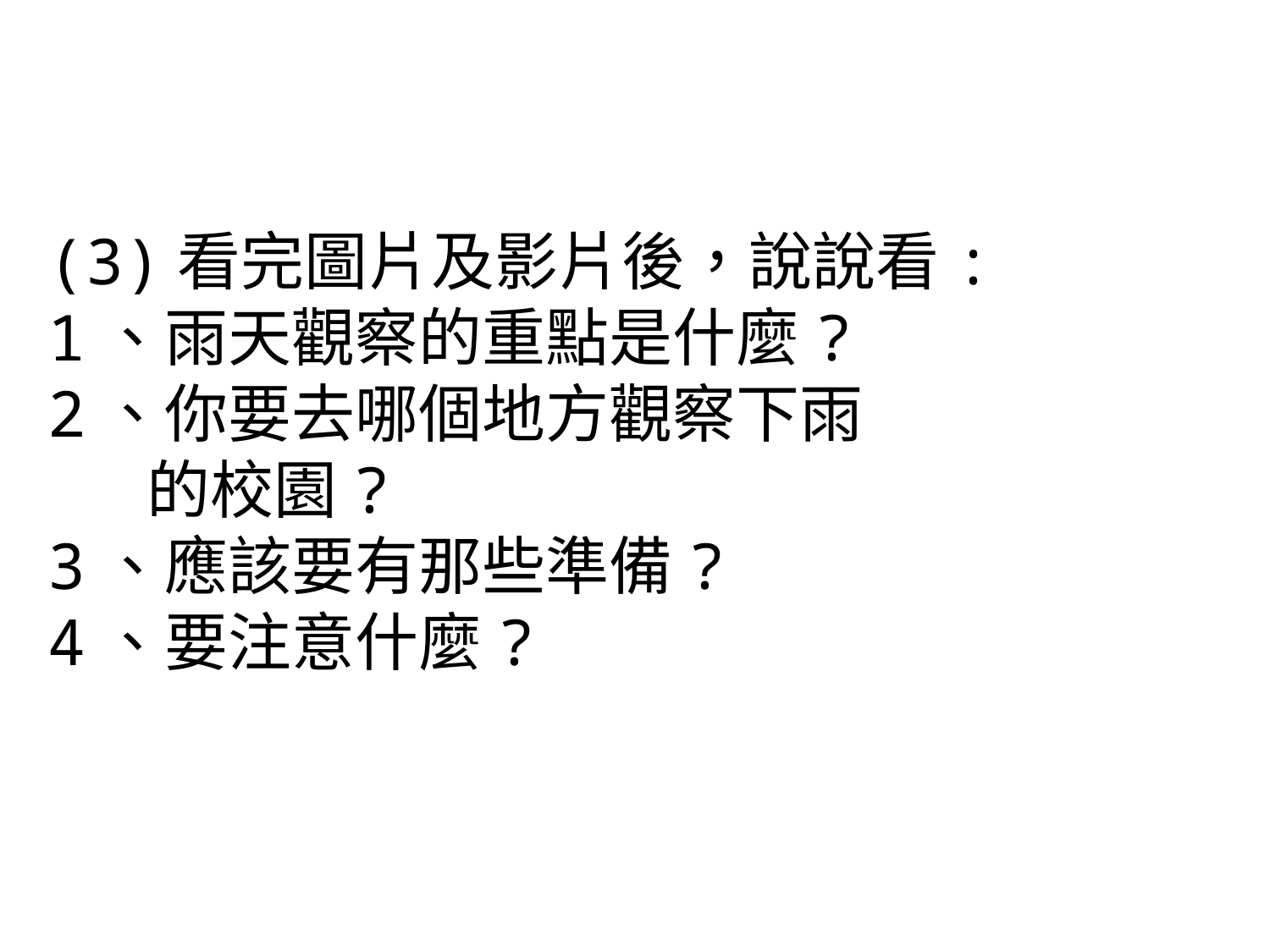

# (3)看完圖片及影片後，說說看: 1、雨天觀察的重點是什麼? 2、你要去哪個地方觀察下雨 的校園? 3、應該要有那些準備? 4、要注意什麼?